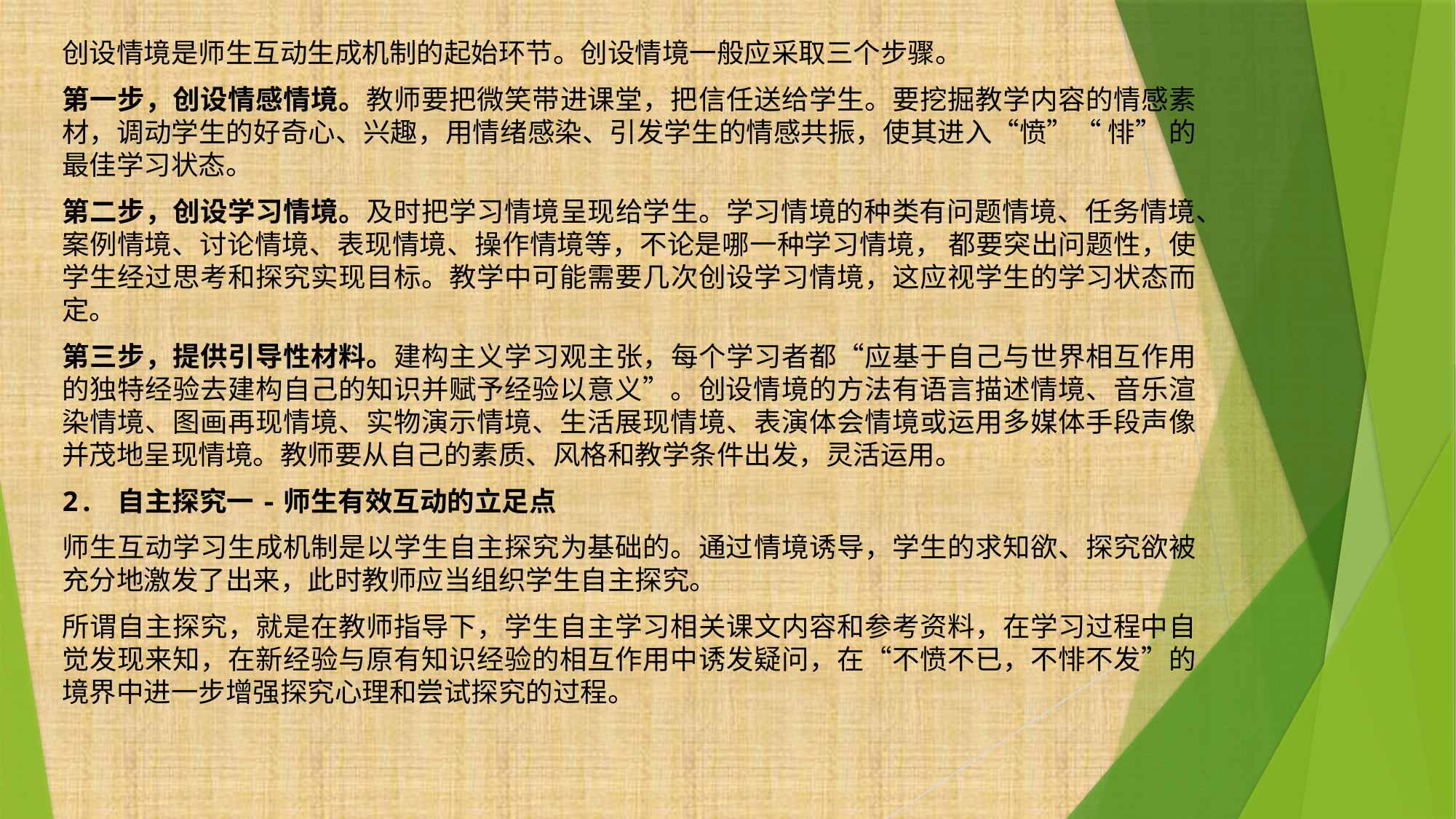

创设情境是师生互动生成机制的起始环节。创设情境一般应采取三个步骤。
第一步，创设情感情境。教师要把微笑带进课堂，把信任送给学生。要挖掘教学内容的情感素材，调动学生的好奇心、兴趣，用情绪感染、引发学生的情感共振，使其进入“愤”“ 悱” 的最佳学习状态。
第二步，创设学习情境。及时把学习情境呈现给学生。学习情境的种类有问题情境、任务情境、案例情境、讨论情境、表现情境、操作情境等，不论是哪一种学习情境， 都要突出问题性，使学生经过思考和探究实现目标。教学中可能需要几次创设学习情境，这应视学生的学习状态而定。
第三步，提供引导性材料。建构主义学习观主张，每个学习者都“应基于自己与世界相互作用的独特经验去建构自己的知识并赋予经验以意义”。创设情境的方法有语言描述情境、音乐渲染情境、图画再现情境、实物演示情境、生活展现情境、表演体会情境或运用多媒体手段声像并茂地呈现情境。教师要从自己的素质、风格和教学条件出发，灵活运用。
2. 自主探究一-师生有效互动的立足点
师生互动学习生成机制是以学生自主探究为基础的。通过情境诱导，学生的求知欲、探究欲被充分地激发了出来，此时教师应当组织学生自主探究。
所谓自主探究，就是在教师指导下，学生自主学习相关课文内容和参考资料，在学习过程中自觉发现来知，在新经验与原有知识经验的相互作用中诱发疑问，在“不愤不已，不悱不发”的境界中进一步增强探究心理和尝试探究的过程。